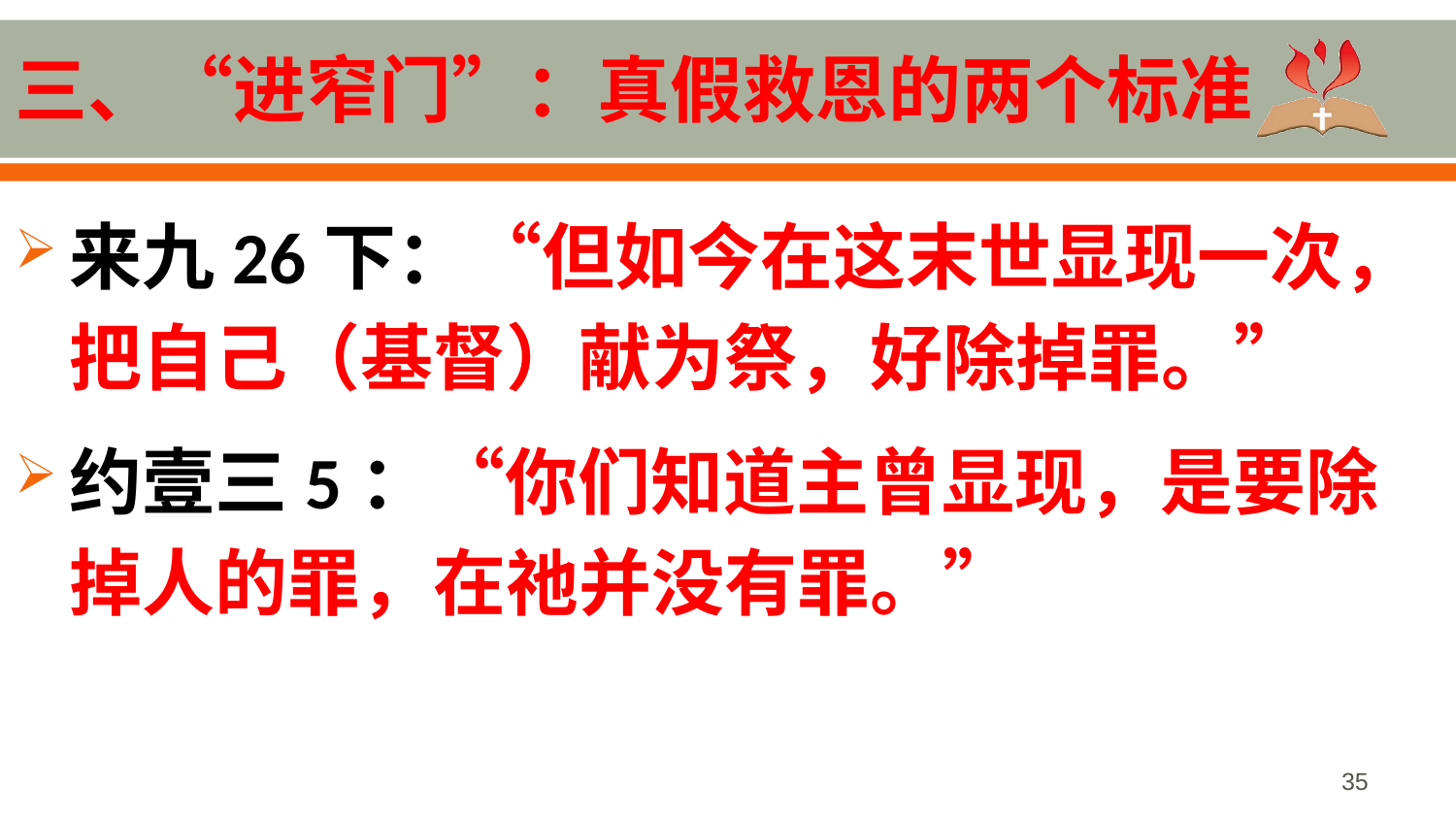

# 三、“进窄门”：真假救恩的两个标准
来九26下：“但如今在这末世显现一次，把自己（基督）献为祭，好除掉罪。”
约壹三5：“你们知道主曾显现，是要除掉人的罪，在祂并没有罪。”

35